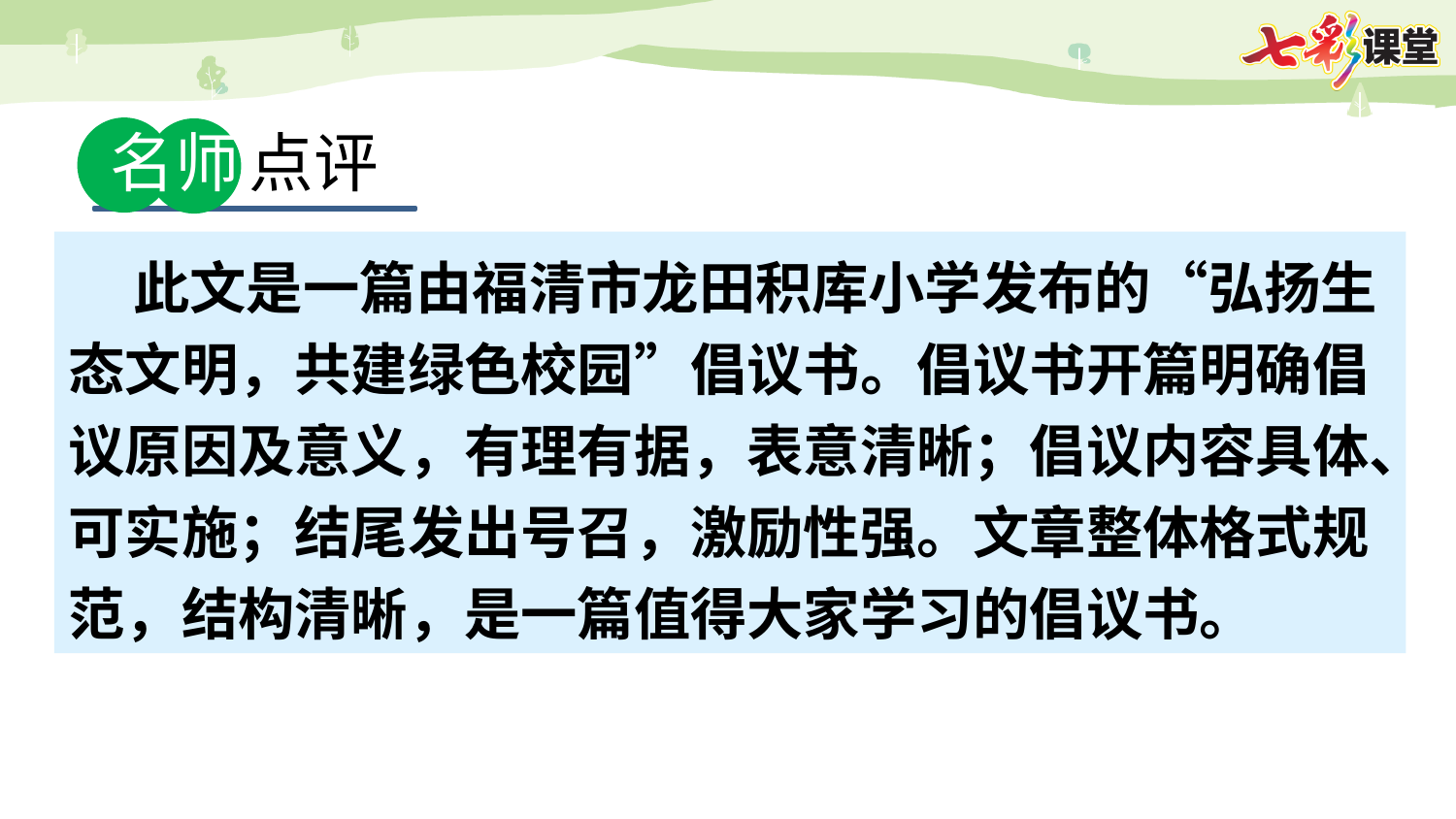

名师 点评

    此文是一篇由福清市龙田积库小学发布的“弘扬生态文明，共建绿色校园”倡议书。倡议书开篇明确倡议原因及意义，有理有据，表意清晰；倡议内容具体、可实施；结尾发出号召，激励性强。文章整体格式规范，结构清晰，是一篇值得大家学习的倡议书。